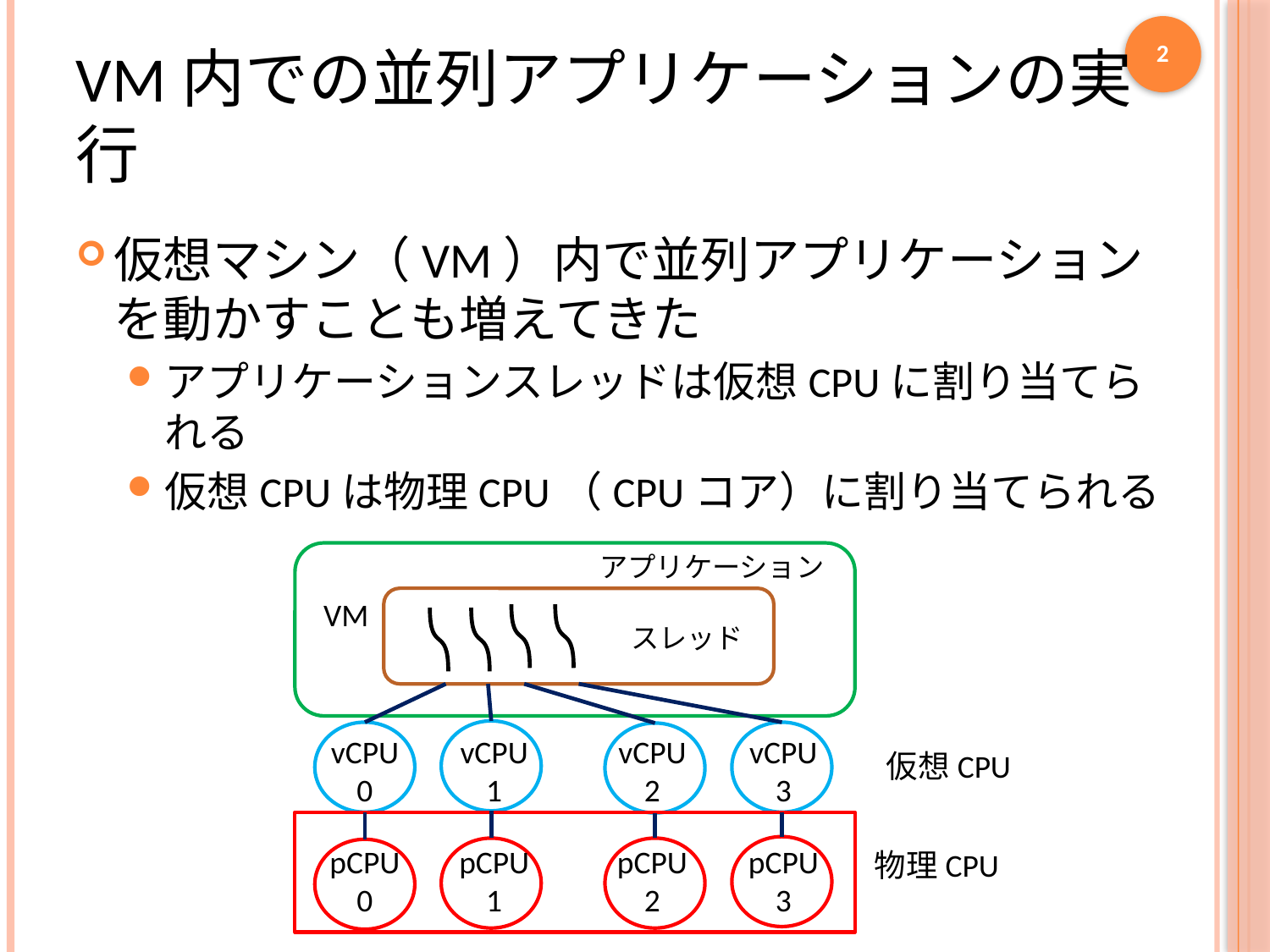

2
# VM内での並列アプリケーションの実行
仮想マシン（VM）内で並列アプリケーションを動かすことも増えてきた
アプリケーションスレッドは仮想CPUに割り当てられる
仮想CPUは物理CPU（CPUコア）に割り当てられる

アプリケーション
VM

スレッド

vCPU
0
vCPU
1
vCPU
2
vCPU
3
仮想CPU

pCPU
1
pCPU
0
pCPU
2
pCPU
3

物理CPU